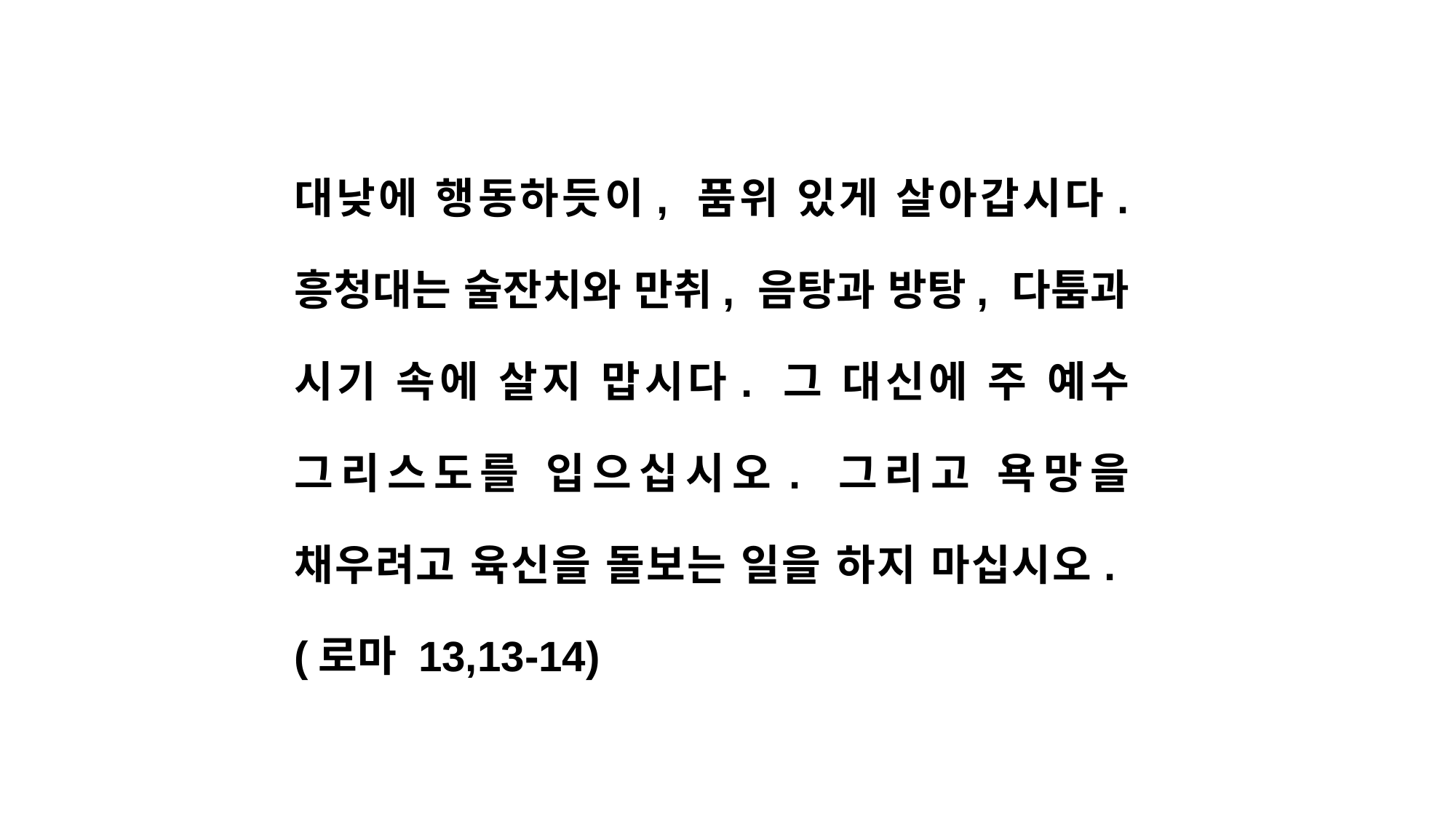

대낮에 행동하듯이, 품위 있게 살아갑시다. 흥청대는 술잔치와 만취, 음탕과 방탕, 다툼과 시기 속에 살지 맙시다. 그 대신에 주 예수 그리스도를 입으십시오. 그리고 욕망을 채우려고 육신을 돌보는 일을 하지 마십시오.  (로마 13,13-14)